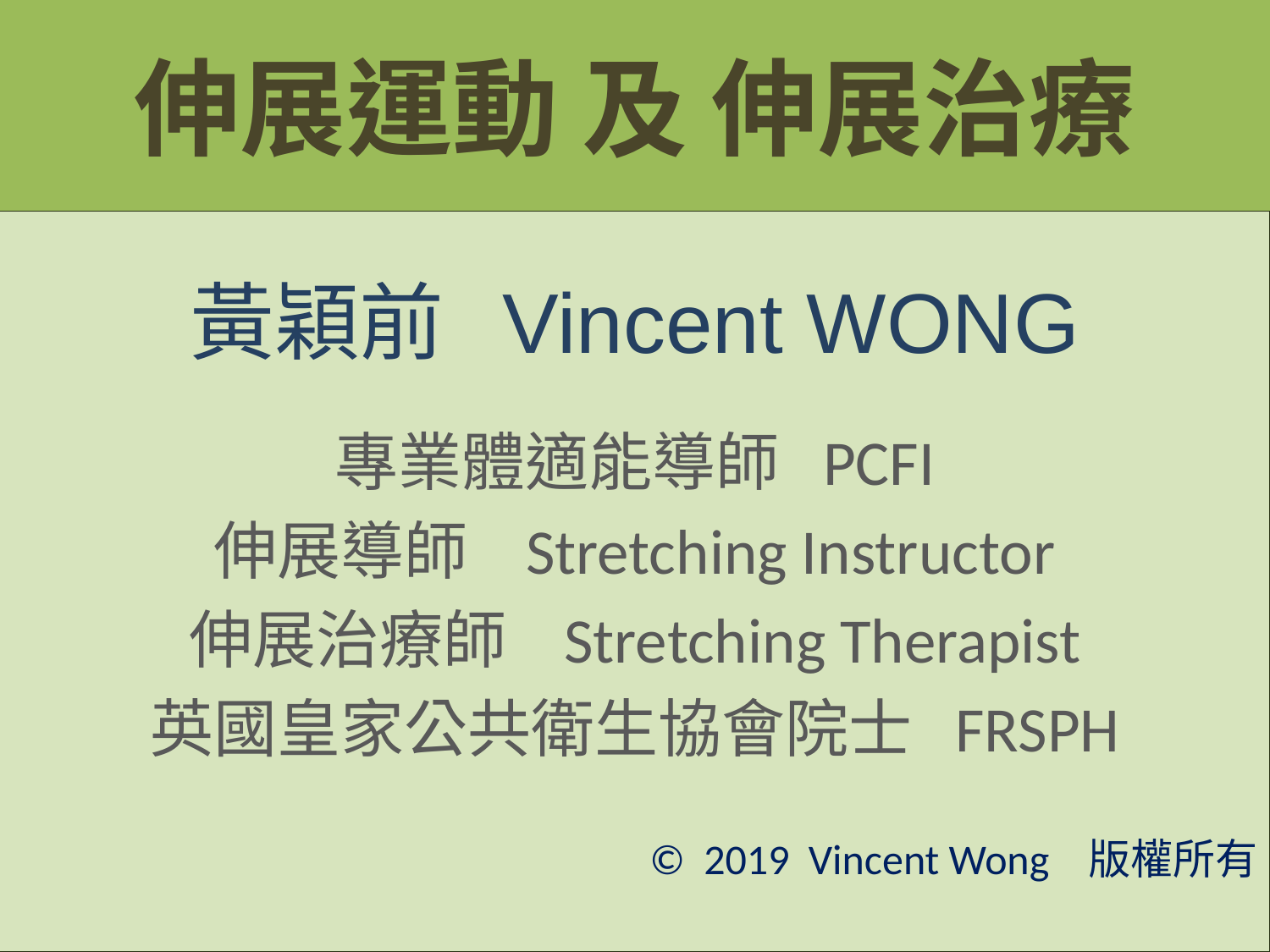

# 伸展運動 及 伸展治療

黃穎前  Vincent WONG

專業體適能導師  PCFI
伸展導師   Stretching Instructor
伸展治療師   Stretching Therapist
英國皇家公共衛生協會院士  FRSPH

©  2019  Vincent Wong   版權所有

Prepared by
Vincent Wong
Marine Superintendent